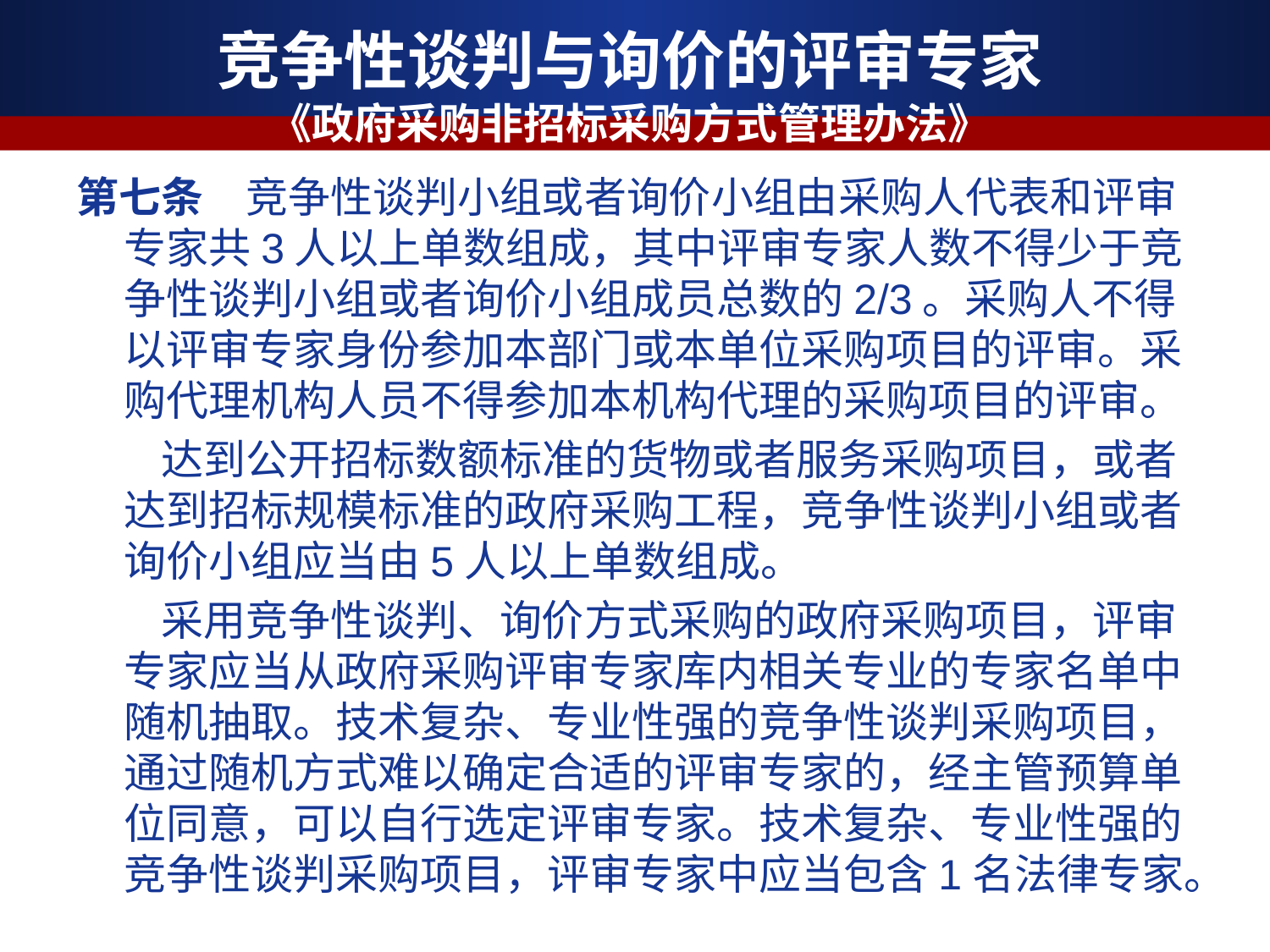

竞争性谈判与询价的评审专家
《政府采购非招标采购方式管理办法》
第七条　竞争性谈判小组或者询价小组由采购人代表和评审专家共3人以上单数组成，其中评审专家人数不得少于竞争性谈判小组或者询价小组成员总数的2/3。采购人不得以评审专家身份参加本部门或本单位采购项目的评审。采购代理机构人员不得参加本机构代理的采购项目的评审。
　　达到公开招标数额标准的货物或者服务采购项目，或者达到招标规模标准的政府采购工程，竞争性谈判小组或者询价小组应当由5人以上单数组成。
　　采用竞争性谈判、询价方式采购的政府采购项目，评审专家应当从政府采购评审专家库内相关专业的专家名单中随机抽取。技术复杂、专业性强的竞争性谈判采购项目，通过随机方式难以确定合适的评审专家的，经主管预算单位同意，可以自行选定评审专家。技术复杂、专业性强的竞争性谈判采购项目，评审专家中应当包含1名法律专家。